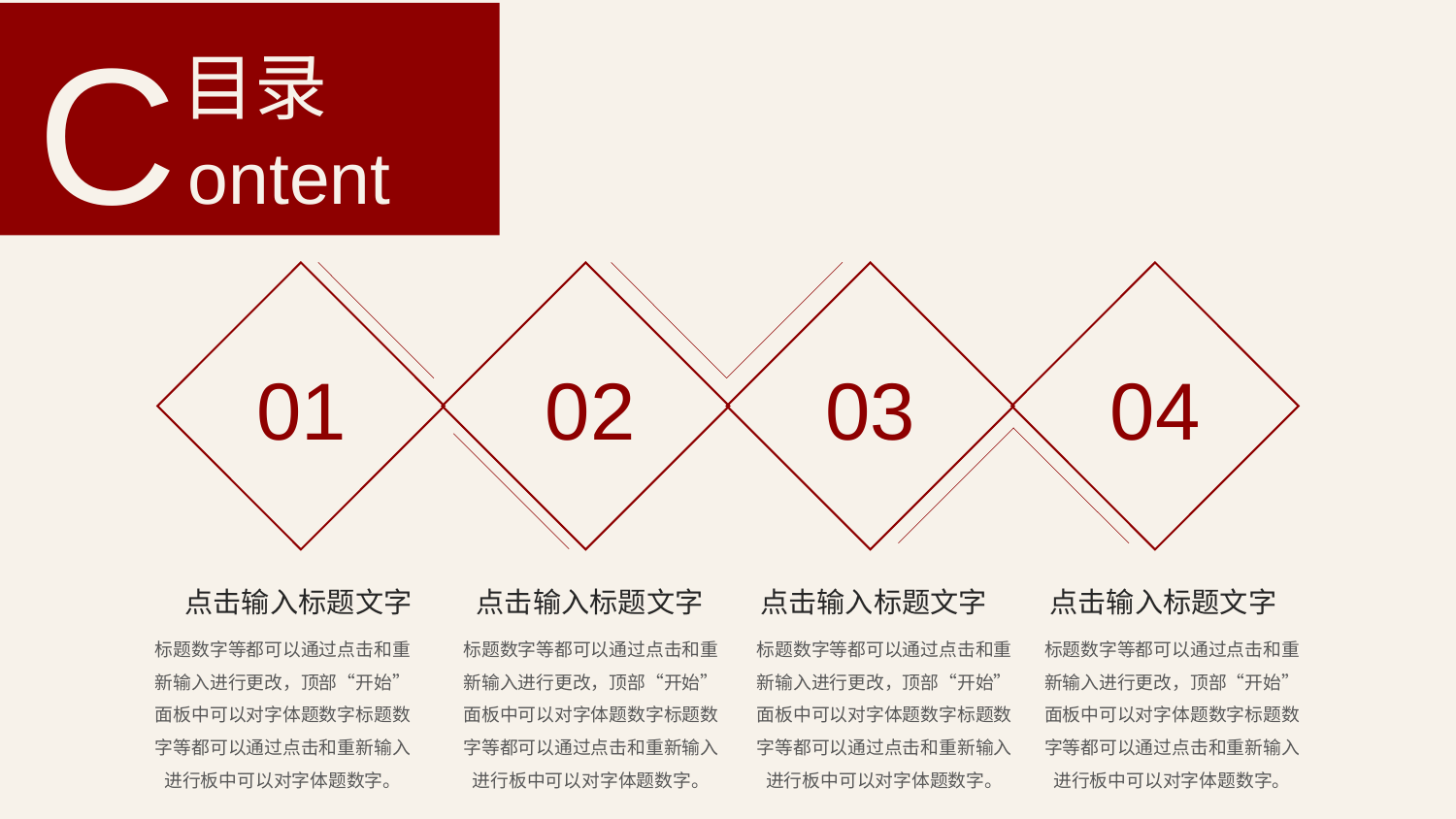

C
目录
ontent

01
02
03
04
点击输入标题文字
点击输入标题文字
点击输入标题文字
点击输入标题文字
标题数字等都可以通过点击和重新输入进行更改，顶部“开始”面板中可以对字体题数字标题数字等都可以通过点击和重新输入进行板中可以对字体题数字。
标题数字等都可以通过点击和重新输入进行更改，顶部“开始”面板中可以对字体题数字标题数字等都可以通过点击和重新输入进行板中可以对字体题数字。
标题数字等都可以通过点击和重新输入进行更改，顶部“开始”面板中可以对字体题数字标题数字等都可以通过点击和重新输入进行板中可以对字体题数字。
标题数字等都可以通过点击和重新输入进行更改，顶部“开始”面板中可以对字体题数字标题数字等都可以通过点击和重新输入进行板中可以对字体题数字。